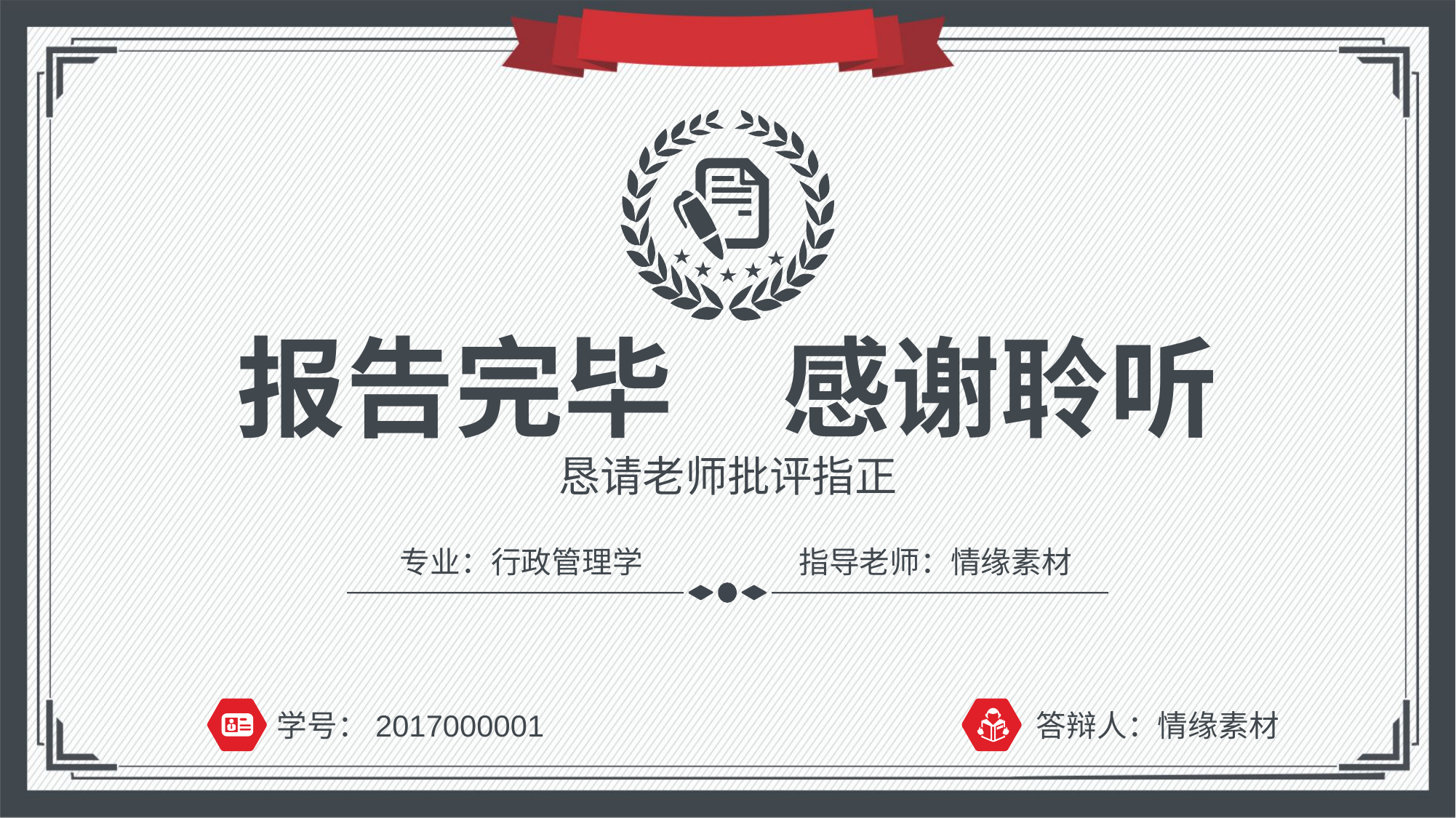

报告完毕　感谢聆听
恳请老师批评指正
专业：行政管理学
指导老师：情缘素材

学号：2017000001
答辩人：情缘素材